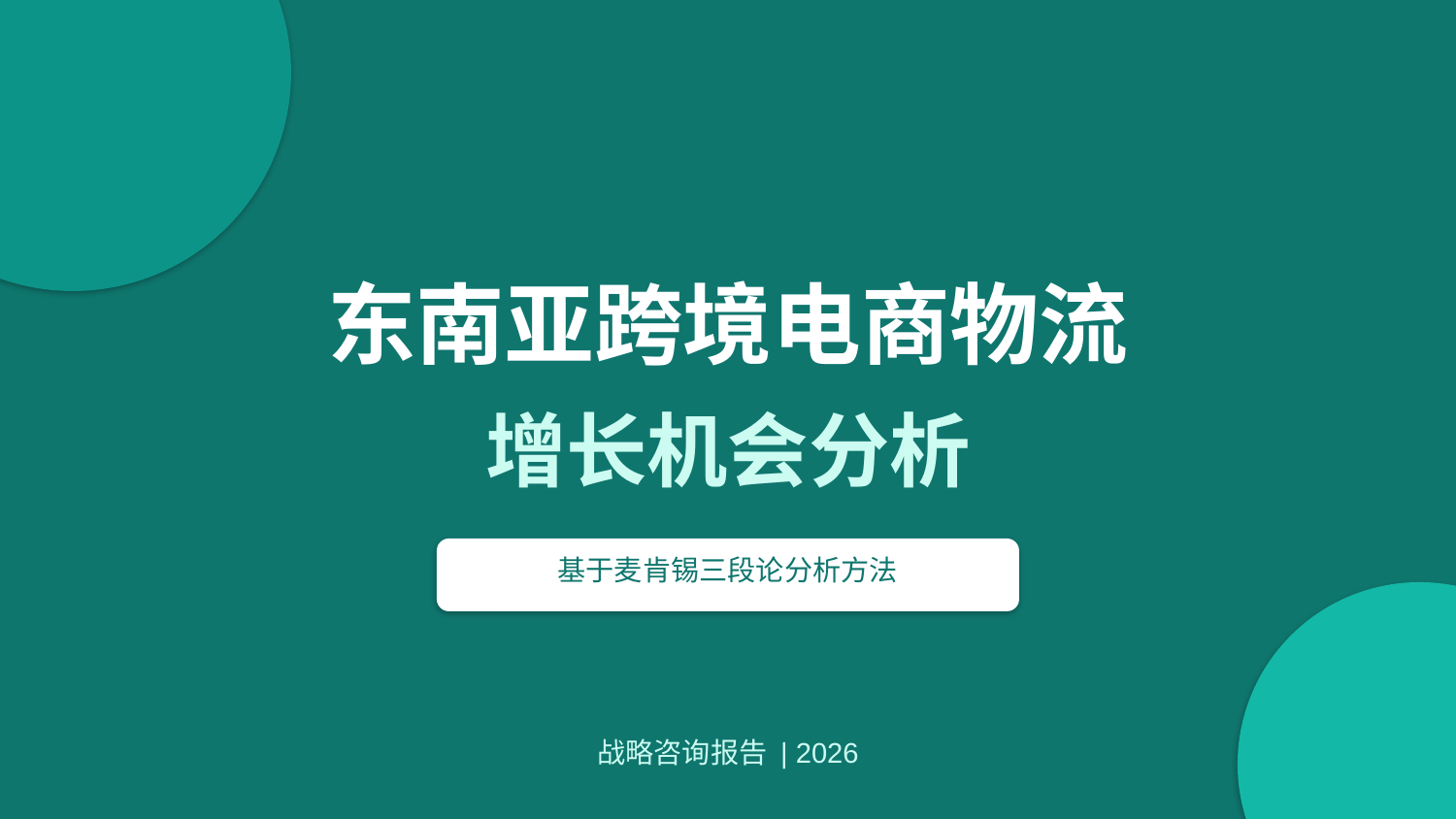

东南亚跨境电商物流
增长机会分析

基于麦肯锡三段论分析方法

战略咨询报告 | 2026